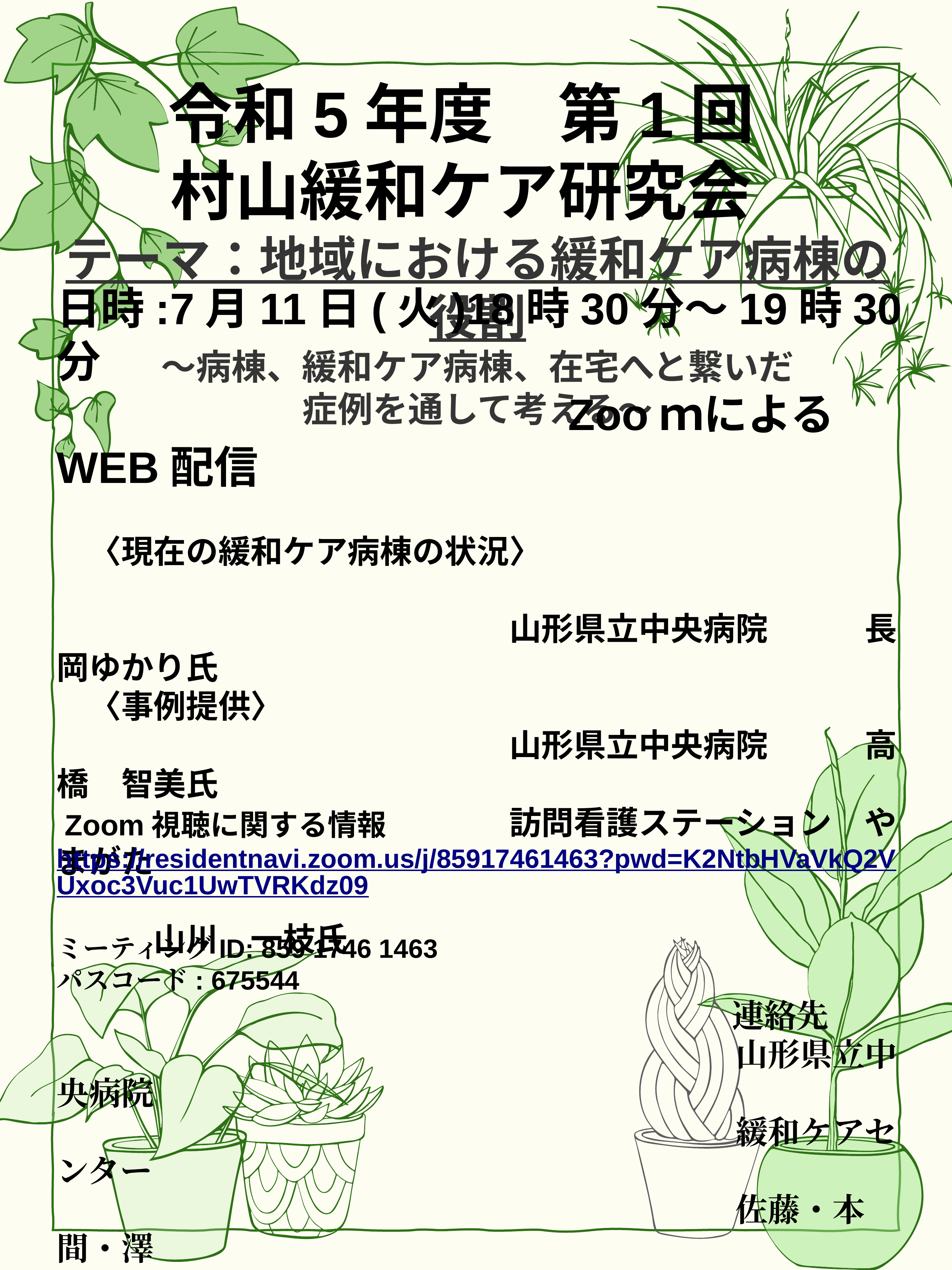

# 令和5年度　第1回 村山緩和ケア研究会
テーマ：地域における緩和ケア病棟の役割
～病棟、緩和ケア病棟、在宅へと繋いだ
症例を通して考える～
日時:7月11日(火)18時30分～19時30分
　　　　　　　　　　      ZooｍによるWEB配信

　〈現在の緩和ケア病棟の状況〉

　　　　　　　　　　　　　　山形県立中央病院　　　長岡ゆかり氏
　〈事例提供〉
　　　　　　　　　　　　　　山形県立中央病院　　　高橋　智美氏
　　　　　　　　　　　　　　訪問看護ステーション　やまがた
　　　　　　　　　　　　　　　　　　　　　　　　　　　　　山川　一枝氏

 Zoom視聴に関する情報https://residentnavi.zoom.us/j/85917461463?pwd=K2NtbHVaVkQ2VUxoc3Vuc1UwTVRKdz09
ミーティングID: 859 1746 1463
パスコード: 675544
　　　　　　　　　　　　　　　　　　　　　　　連絡先
　　　　　　　　　　　　　　　　　　　　　山形県立中央病院
　　　　　　　　　　　　　　　　　　　　　緩和ケアセンター
　　　　　　　　　　　　　　　　　　　　　佐藤・本間・澤
　　　　　　　　　　　　　　　　　　　　　 Tel　023-685-262(代)